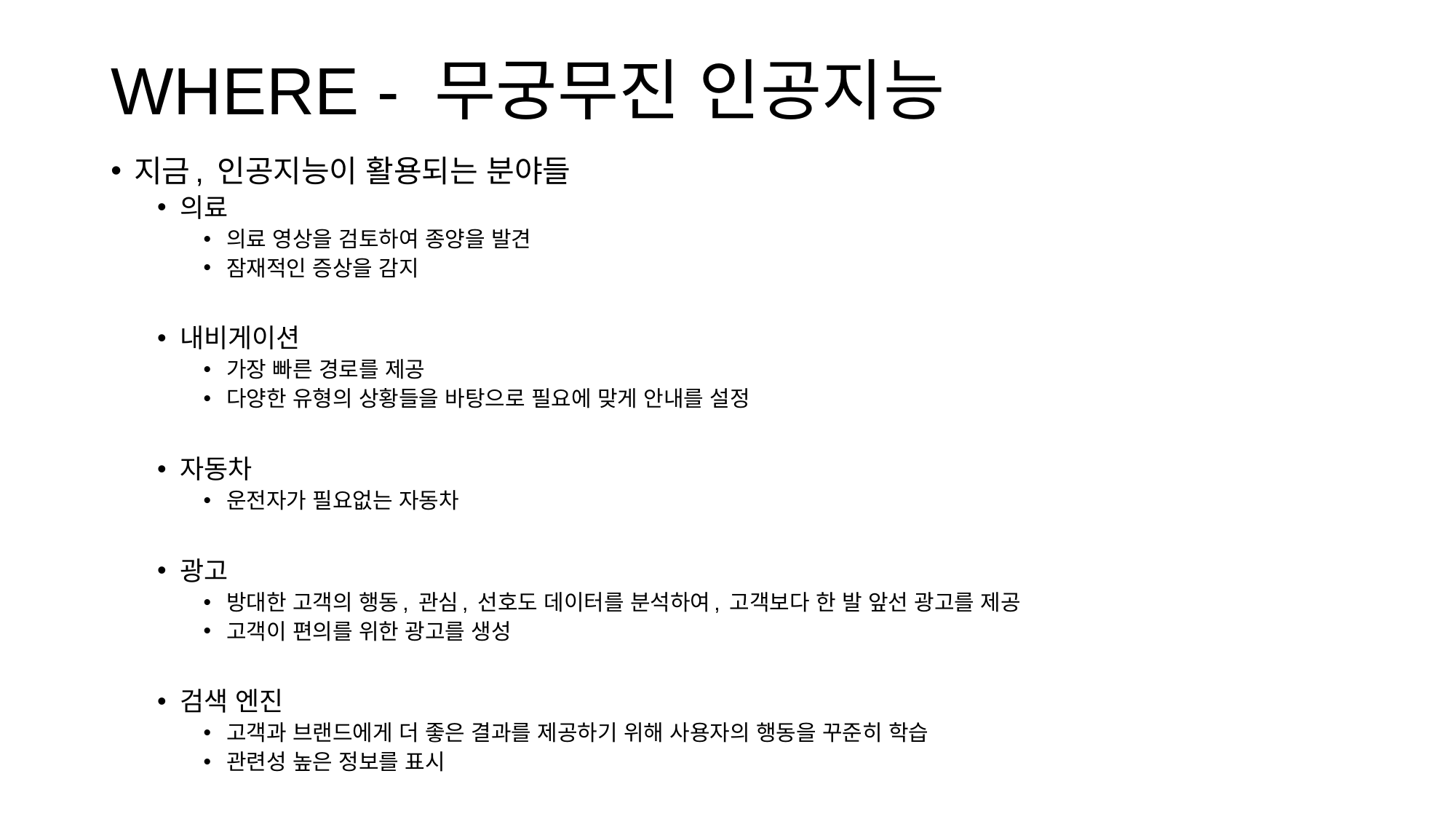

# WHERE - 무궁무진 인공지능
지금, 인공지능이 활용되는 분야들
의료
의료 영상을 검토하여 종양을 발견
잠재적인 증상을 감지

내비게이션
가장 빠른 경로를 제공
다양한 유형의 상황들을 바탕으로 필요에 맞게 안내를 설정

자동차
운전자가 필요없는 자동차

광고
방대한 고객의 행동, 관심, 선호도 데이터를 분석하여, 고객보다 한 발 앞선 광고를 제공
고객이 편의를 위한 광고를 생성

검색 엔진
고객과 브랜드에게 더 좋은 결과를 제공하기 위해 사용자의 행동을 꾸준히 학습
관련성 높은 정보를 표시